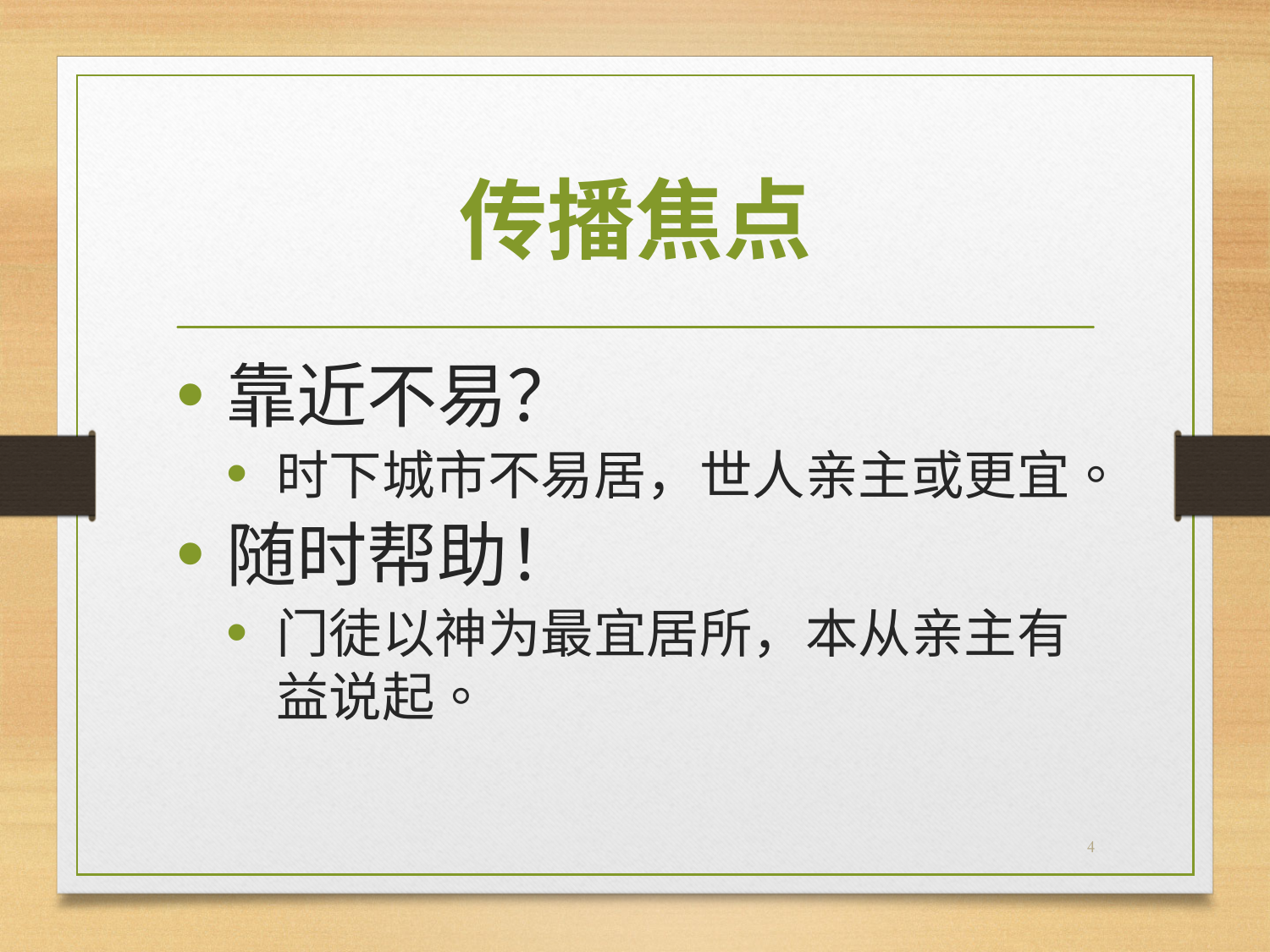

# 传播焦点
靠近不易？
时下城市不易居，世人亲主或更宜。
随时帮助！
门徒以神为最宜居所，本从亲主有益说起。
4